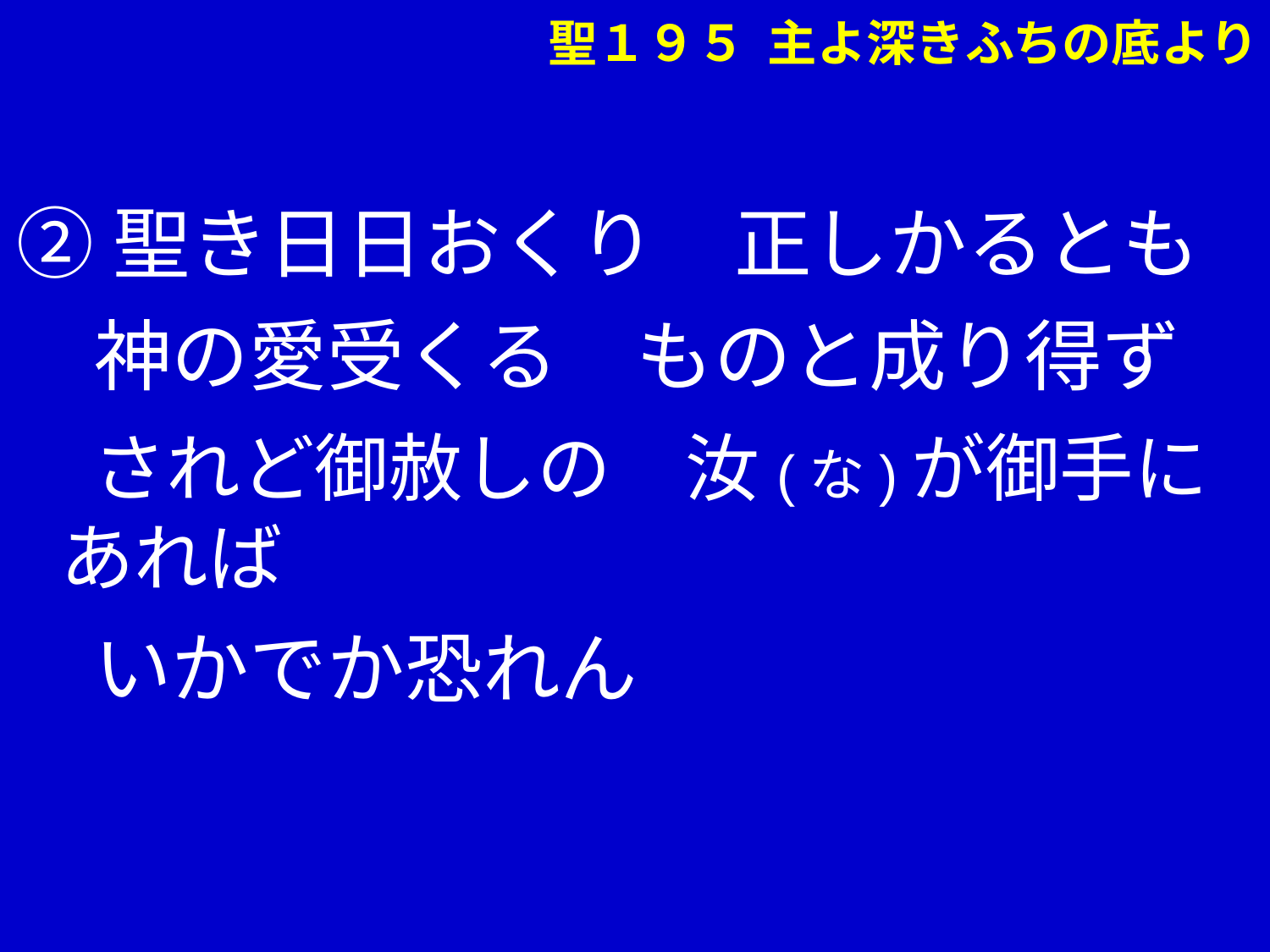

聖１９５  主よ深きふちの底より

②聖き日日おくり　正しかるとも
　神の愛受くる　ものと成り得ず
　されど御赦しの　汝(な)が御手にあれば
　いかでか恐れん